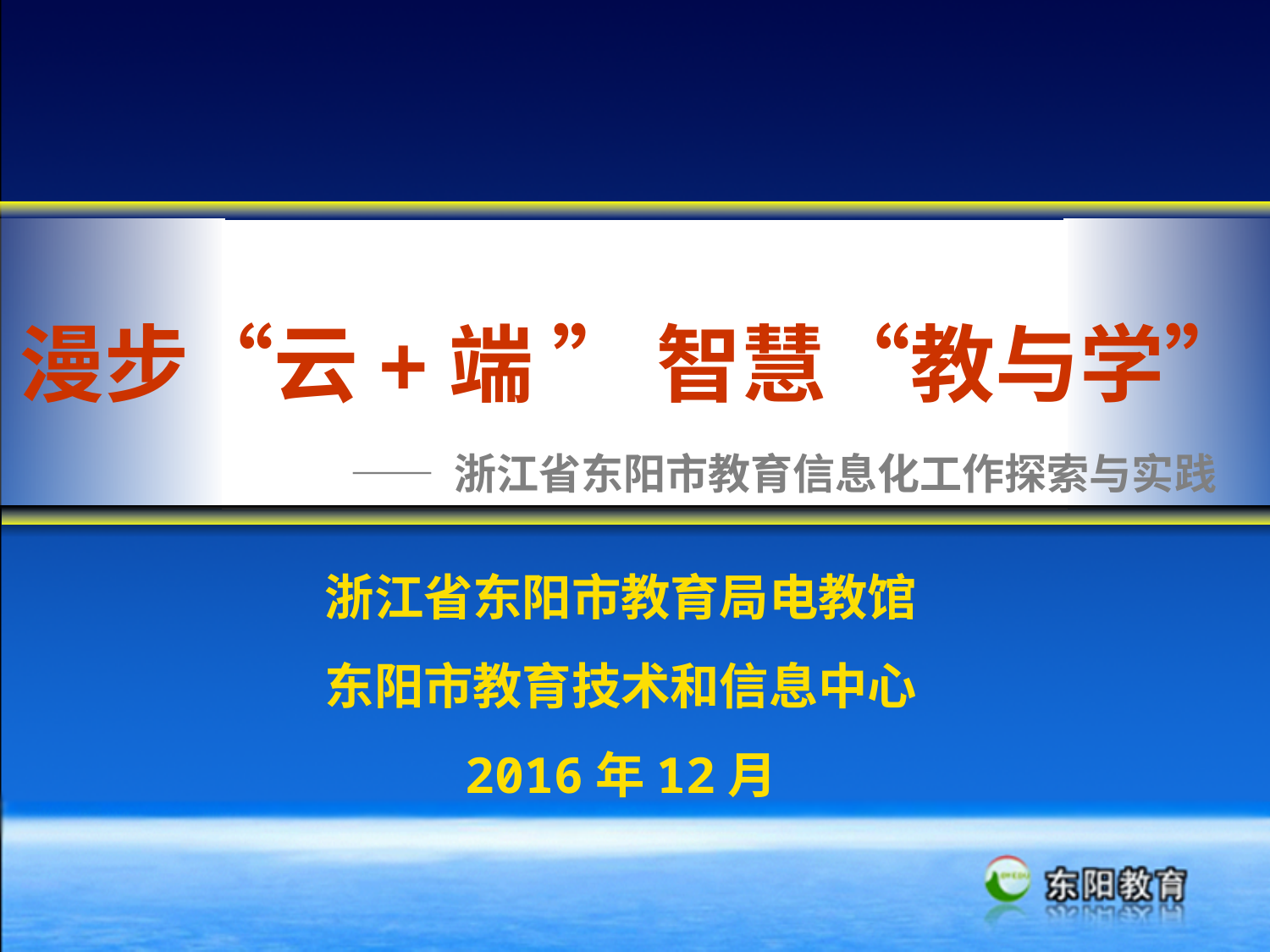

漫步“云+端 ” 智慧“教与学”
—— 浙江省东阳市教育信息化工作探索与实践

浙江省东阳市教育局电教馆
东阳市教育技术和信息中心
2016年12月